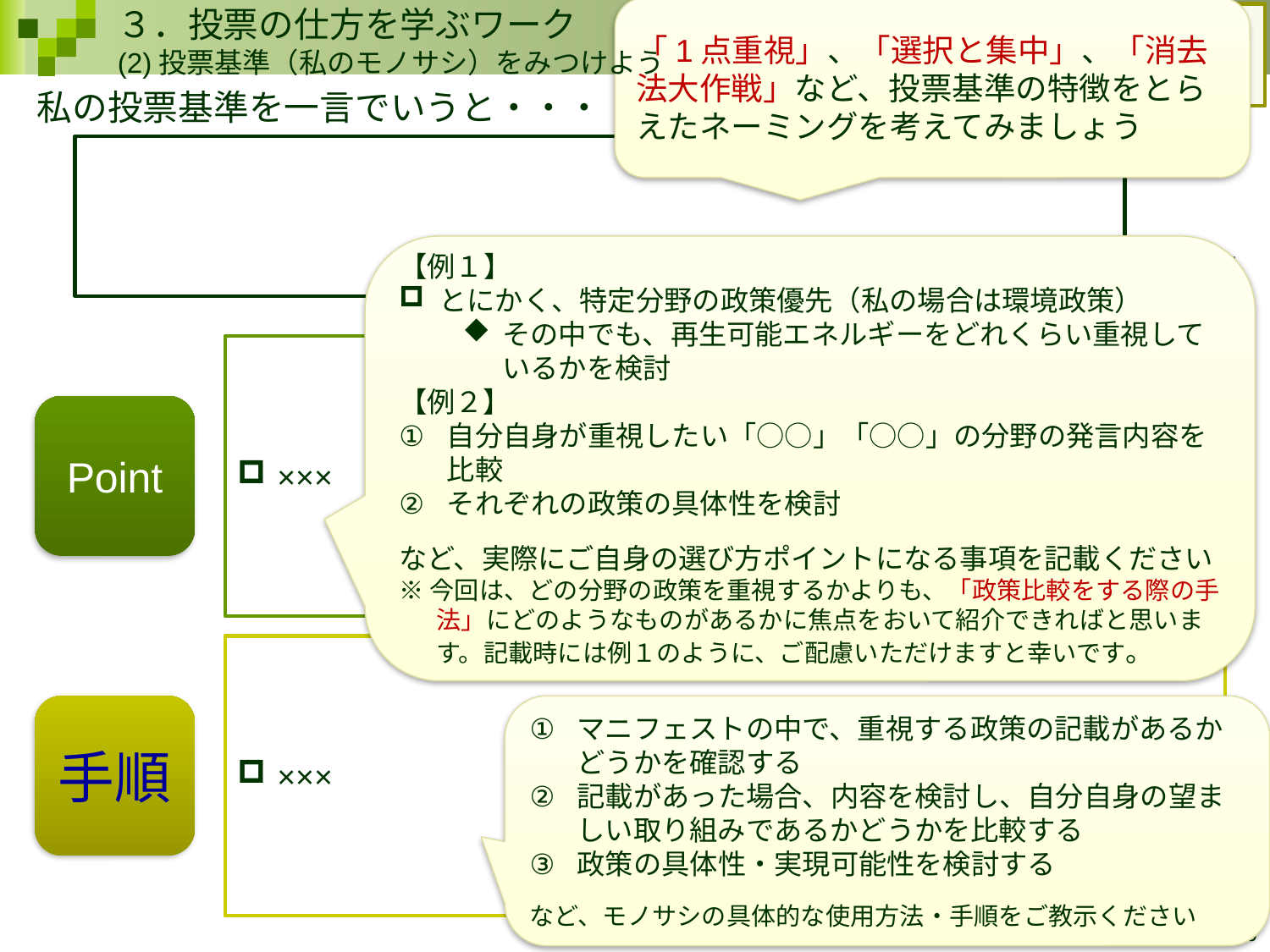

３．投票の仕方を学ぶワーク
(2)投票基準（私のモノサシ）をみつけよう
「1点重視」、「選択と集中」、「消去法大作戦」など、投票基準の特徴をとらえたネーミングを考えてみましょう
ご所属：
お名前：
私の投票基準を一言でいうと・・・

【例１】
とにかく、特定分野の政策優先（私の場合は環境政策）
その中でも、再生可能エネルギーをどれくらい重視しているかを検討
【例２】
自分自身が重視したい「○○」「○○」の分野の発言内容を比較
それぞれの政策の具体性を検討

など、実際にご自身の選び方ポイントになる事項を記載ください
※今回は、どの分野の政策を重視するかよりも、「政策比較をする際の手法」にどのようなものがあるかに焦点をおいて紹介できればと思います。記載時には例１のように、ご配慮いただけますと幸いです。
です
×××
Point
×××
手順
マニフェストの中で、重視する政策の記載があるかどうかを確認する
記載があった場合、内容を検討し、自分自身の望ましい取り組みであるかどうかを比較する
政策の具体性・実現可能性を検討する

など、モノサシの具体的な使用方法・手順をご教示ください
16